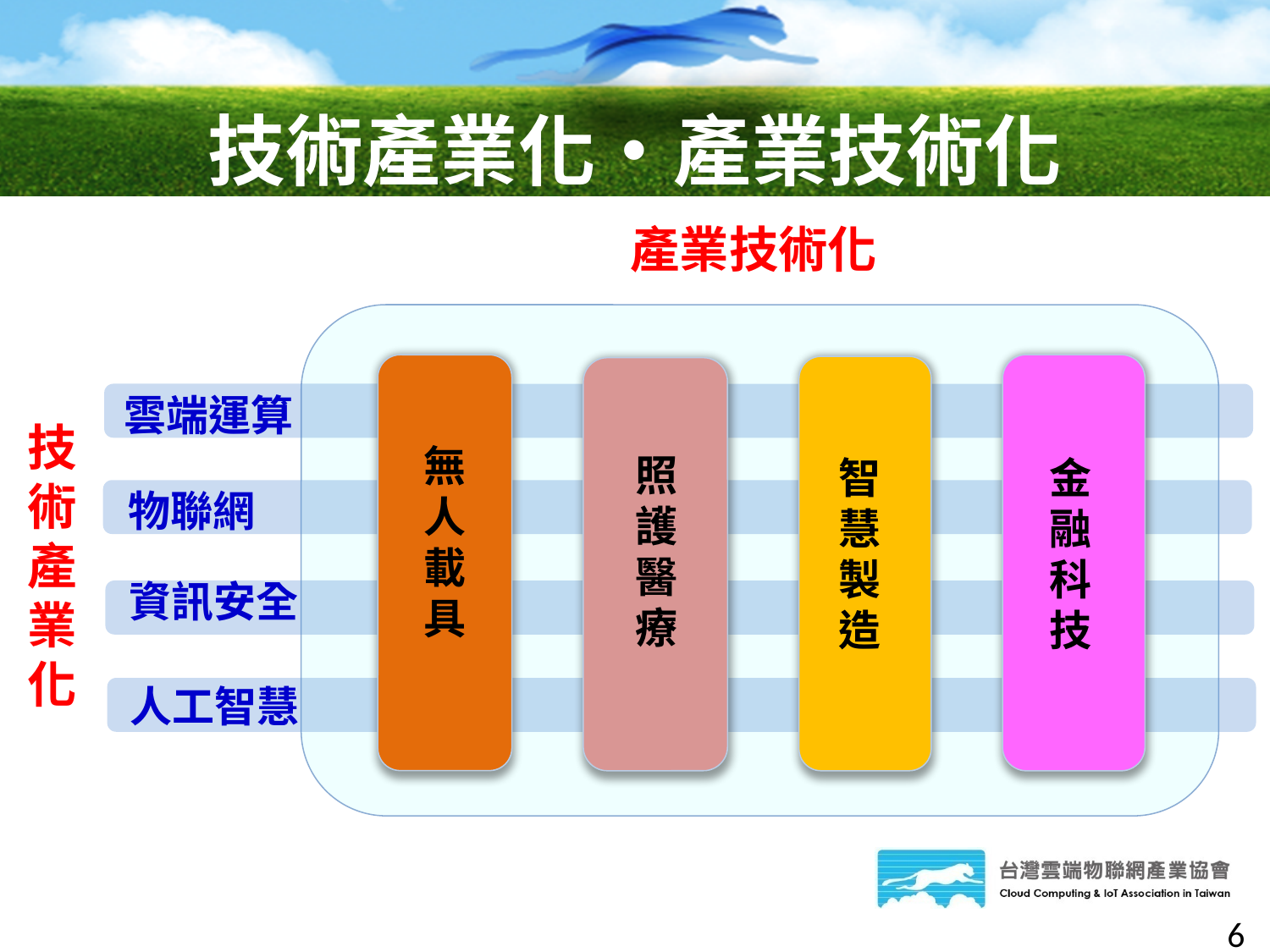

技術產業化‧產業技術化
產業技術化

金
融
科
技

無
人
載
具

智
慧
製
造

照
護
醫
療
雲端運算

技術產業化
物聯網

資訊安全

人工智慧